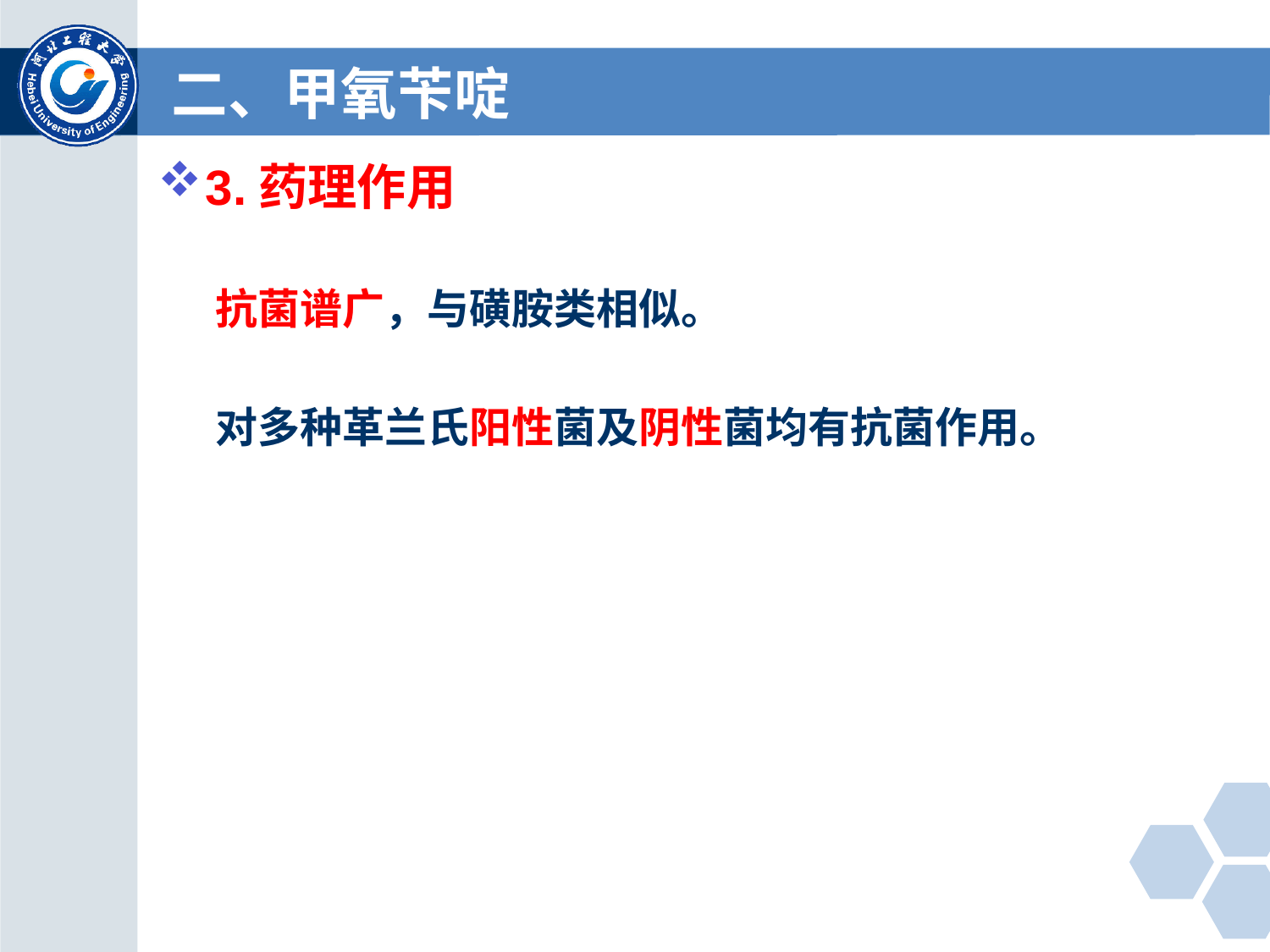

# 二、甲氧苄啶
3.药理作用

     抗菌谱广，与磺胺类相似。

     对多种革兰氏阳性菌及阴性菌均有抗菌作用。